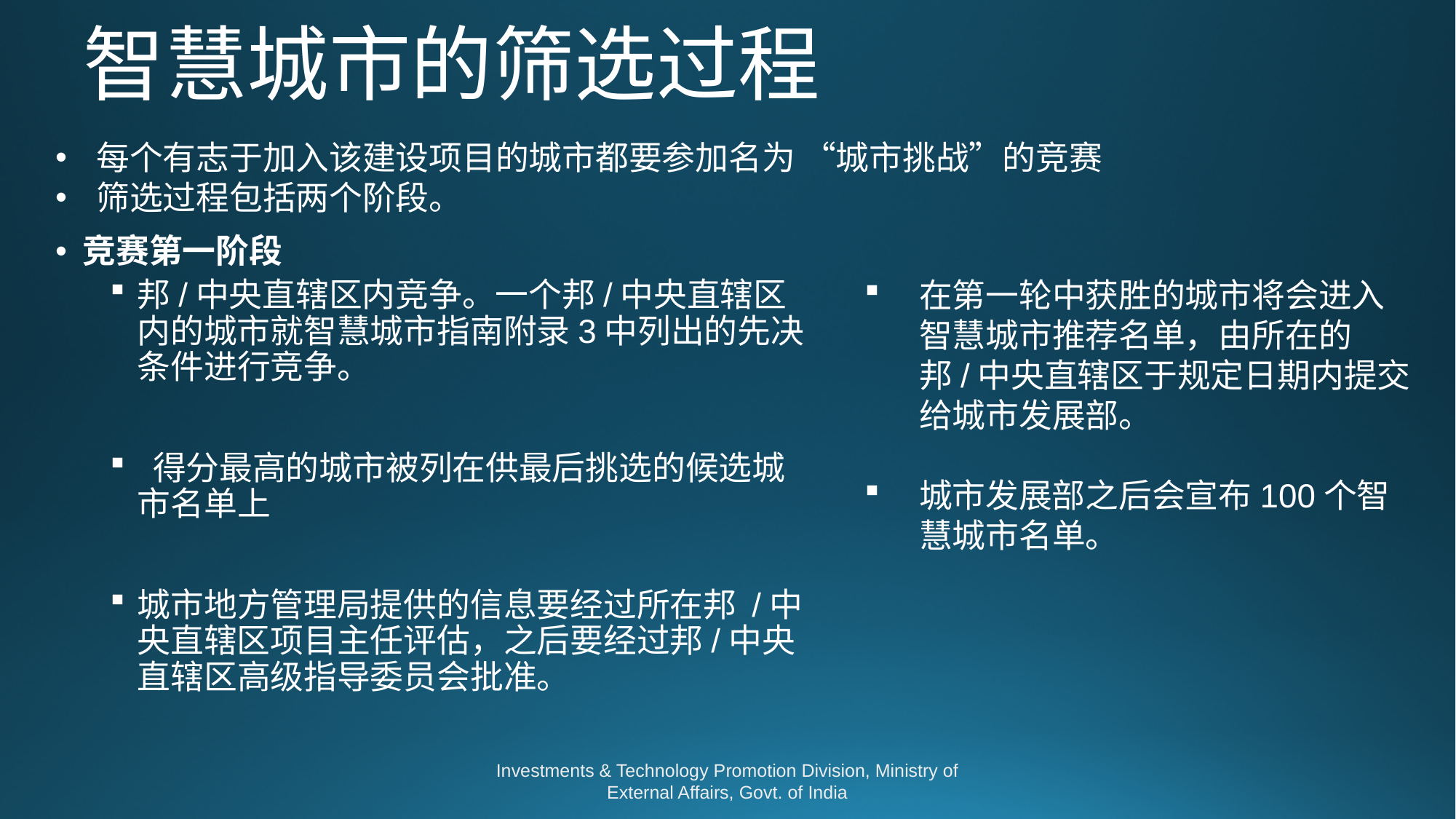

# 智慧城市的筛选过程
每个有志于加入该建设项目的城市都要参加名为 “城市挑战”的竞赛
筛选过程包括两个阶段。
竞赛第一阶段
邦/中央直辖区内竞争。一个邦/中央直辖区内的城市就智慧城市指南附录3中列出的先决条件进行竞争。

 得分最高的城市被列在供最后挑选的候选城市名单上

城市地方管理局提供的信息要经过所在邦 /中央直辖区项目主任评估，之后要经过邦/中央直辖区高级指导委员会批准。

在第一轮中获胜的城市将会进入智慧城市推荐名单，由所在的邦/中央直辖区于规定日期内提交给城市发展部。

城市发展部之后会宣布100个智慧城市名单。
Investments & Technology Promotion Division, Ministry of External Affairs, Govt. of India